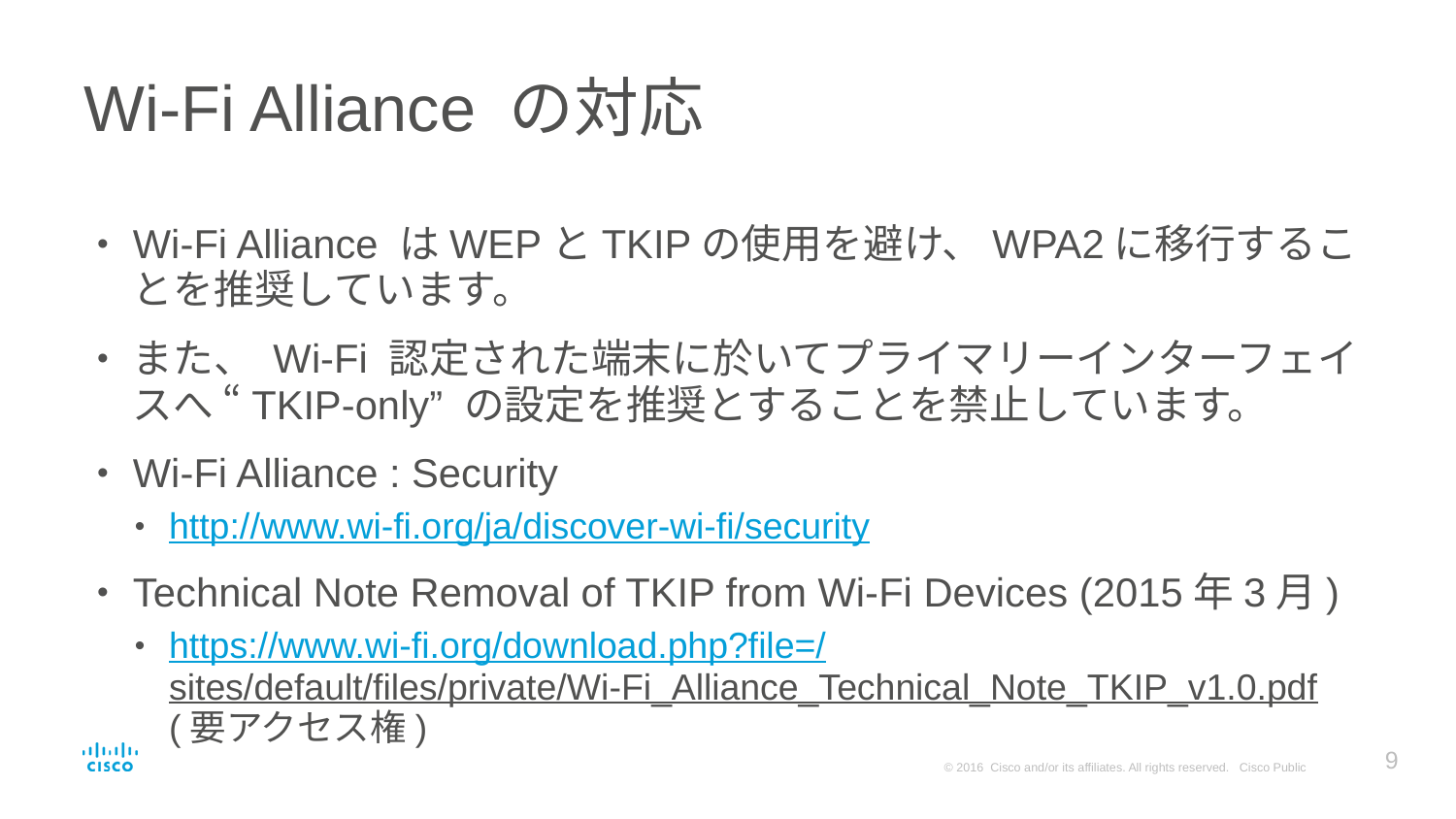

# Wi-Fi Alliance の対応
Wi-Fi Alliance はWEPとTKIPの使用を避け、WPA2に移行することを推奨しています。
また、 Wi-Fi 認定された端末に於いてプライマリーインターフェイスへ “TKIP-only” の設定を推奨とすることを禁止しています。
Wi-Fi Alliance : Security
http://www.wi-fi.org/ja/discover-wi-fi/security
Technical Note Removal of TKIP from Wi-Fi Devices (2015年3月)
https://www.wi-fi.org/download.php?file=/sites/default/files/private/Wi-Fi_Alliance_Technical_Note_TKIP_v1.0.pdf (要アクセス権)